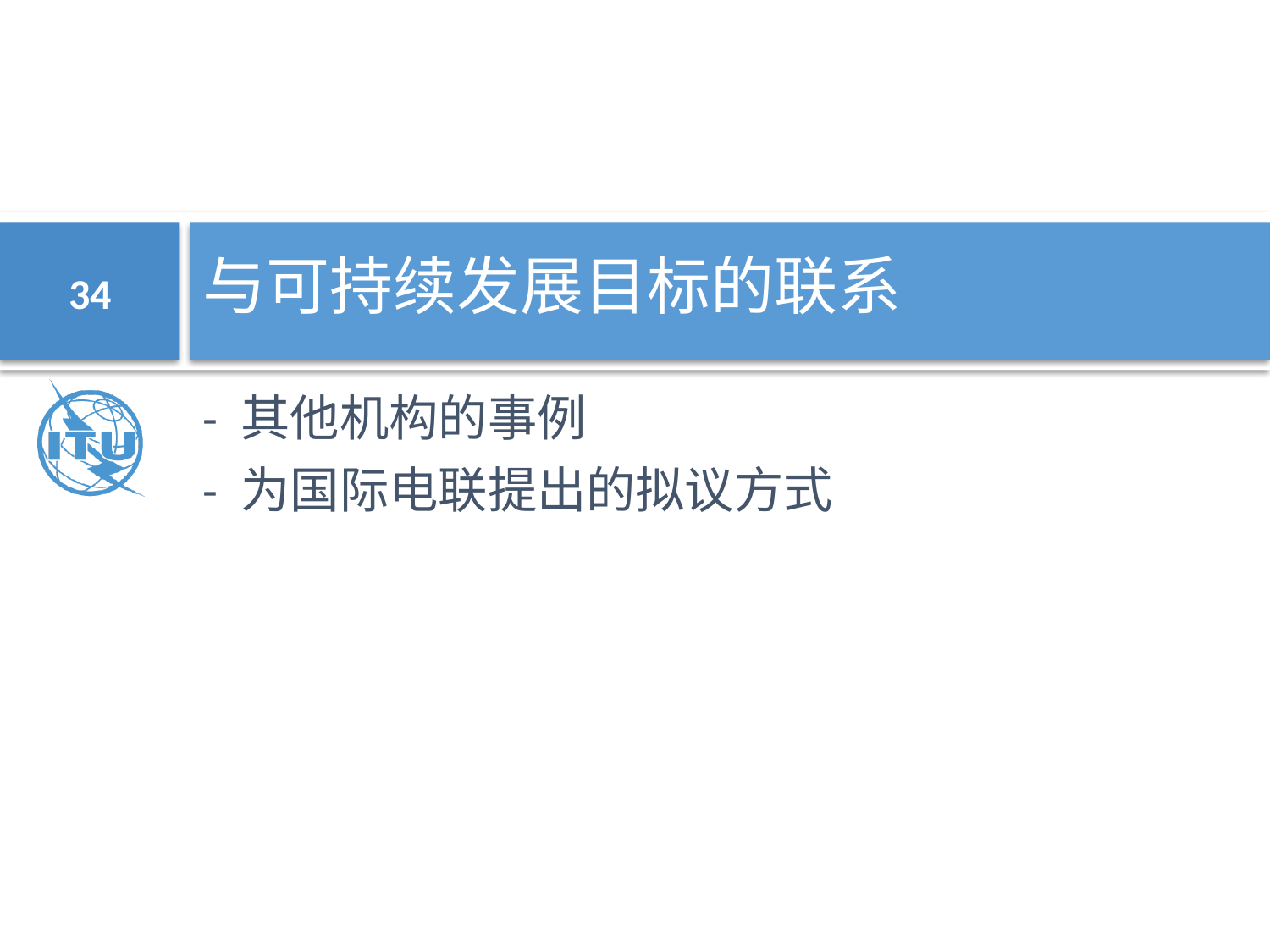

# 与可持续发展目标的联系
34
- 其他机构的事例
- 为国际电联提出的拟议方式